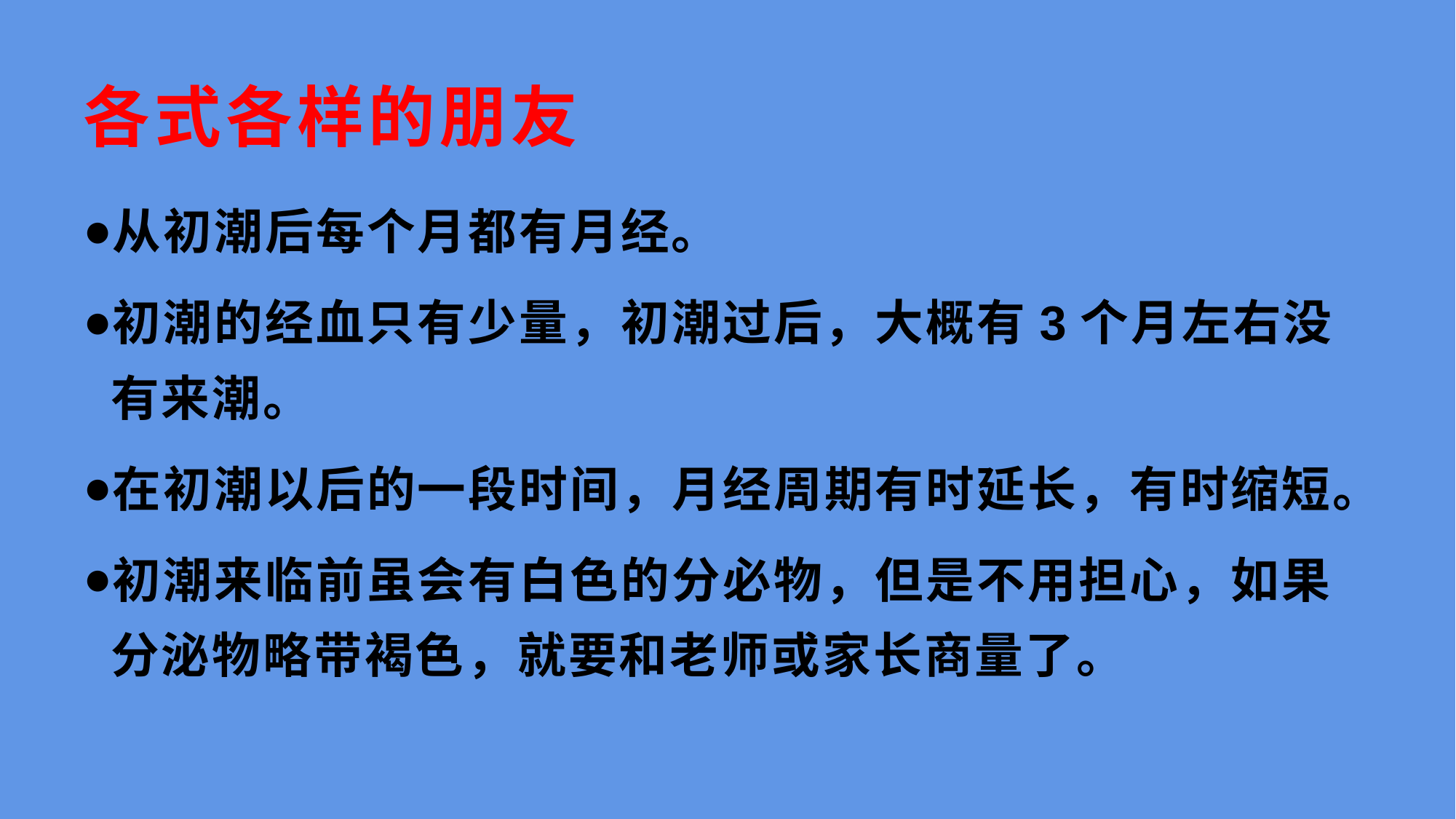

# 各式各样的朋友
从初潮后每个月都有月经。
初潮的经血只有少量，初潮过后，大概有3个月左右没有来潮。
在初潮以后的一段时间，月经周期有时延长，有时缩短。
初潮来临前虽会有白色的分必物，但是不用担心，如果分泌物略带褐色，就要和老师或家长商量了。